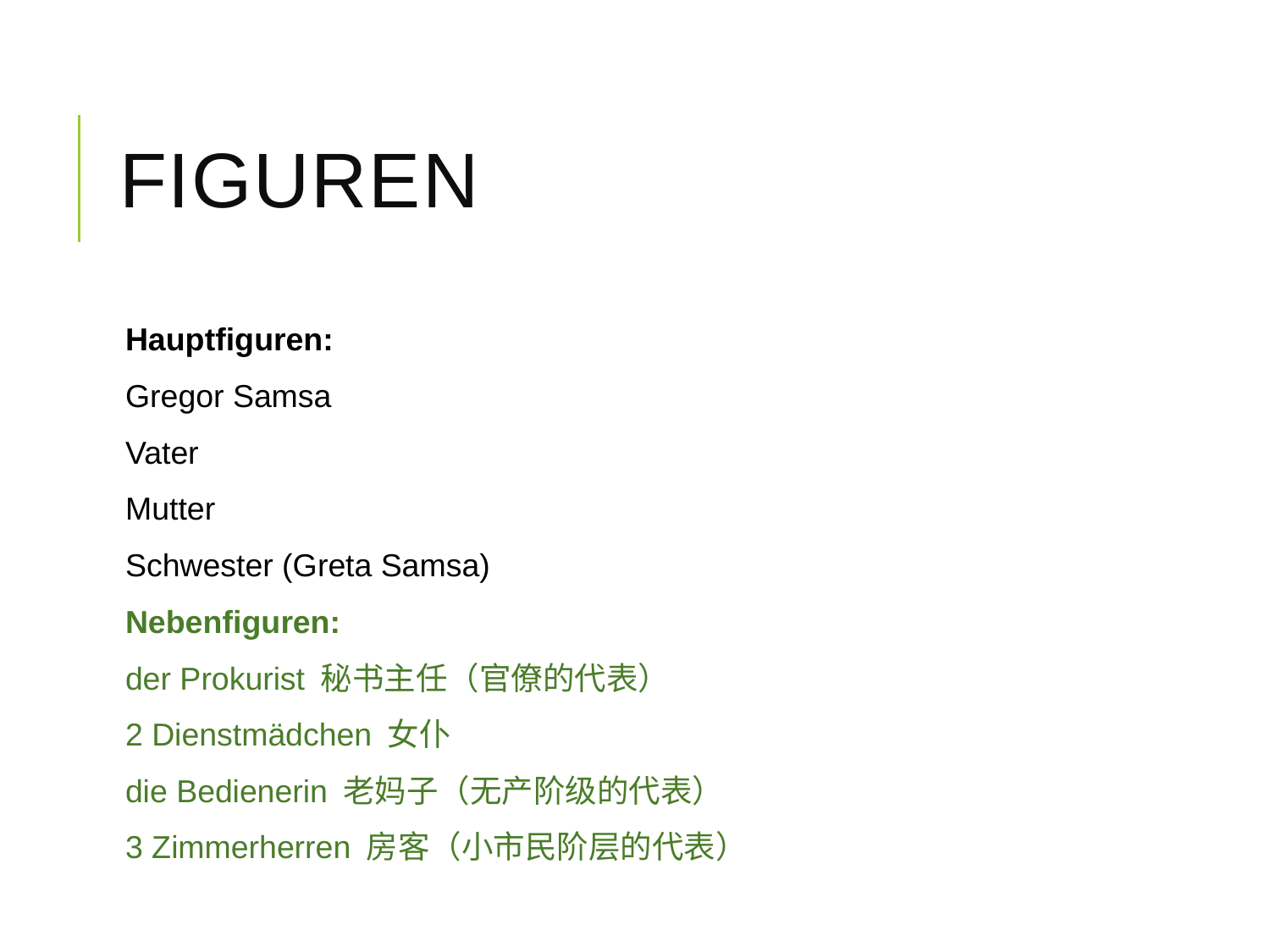

# Figuren
Hauptfiguren:
Gregor Samsa
Vater
Mutter
Schwester (Greta Samsa)
Nebenfiguren:
der Prokurist 秘书主任（官僚的代表）
2 Dienstmädchen 女仆
die Bedienerin 老妈子（无产阶级的代表）
3 Zimmerherren 房客（小市民阶层的代表）